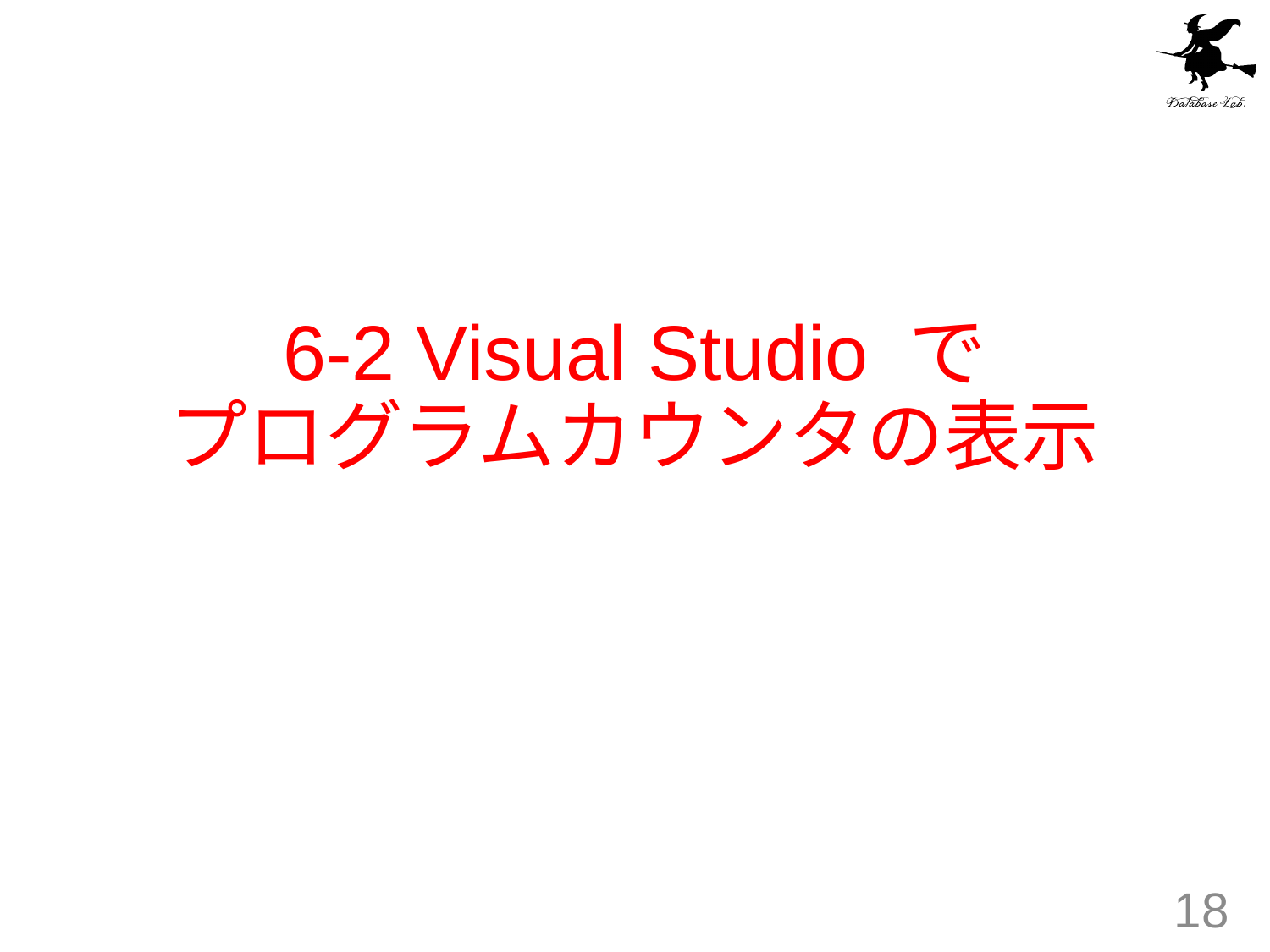

# 6-2 Visual Studio で プログラムカウンタの表示

18